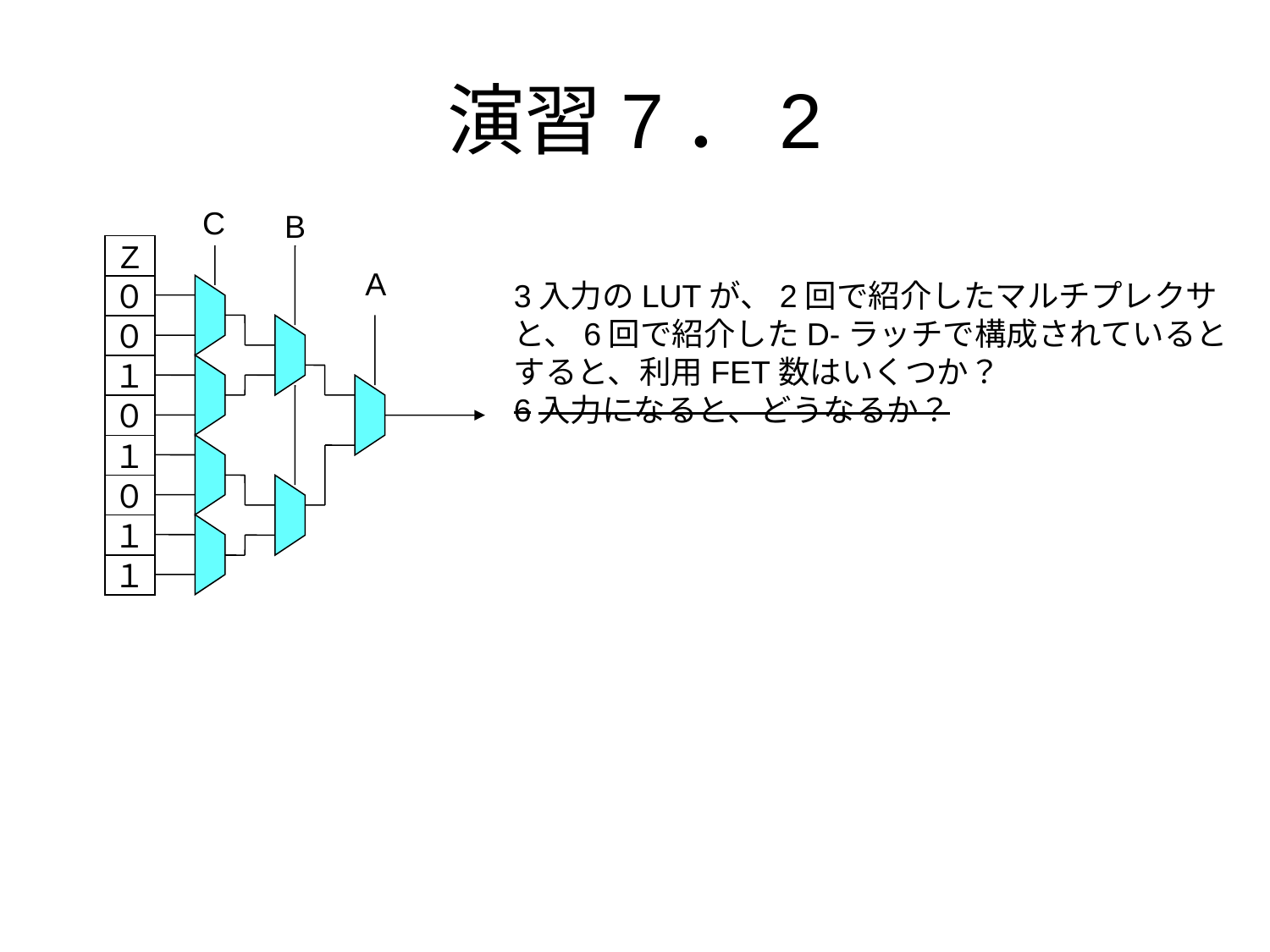

# 演習7．2
C
B
Z
０
０
１
０
１
０
１
１

A

3入力のLUTが、2回で紹介したマルチプレクサ
と、6回で紹介したD-ラッチで構成されていると
すると、利用FET数はいくつか？
6入力になると、どうなるか？